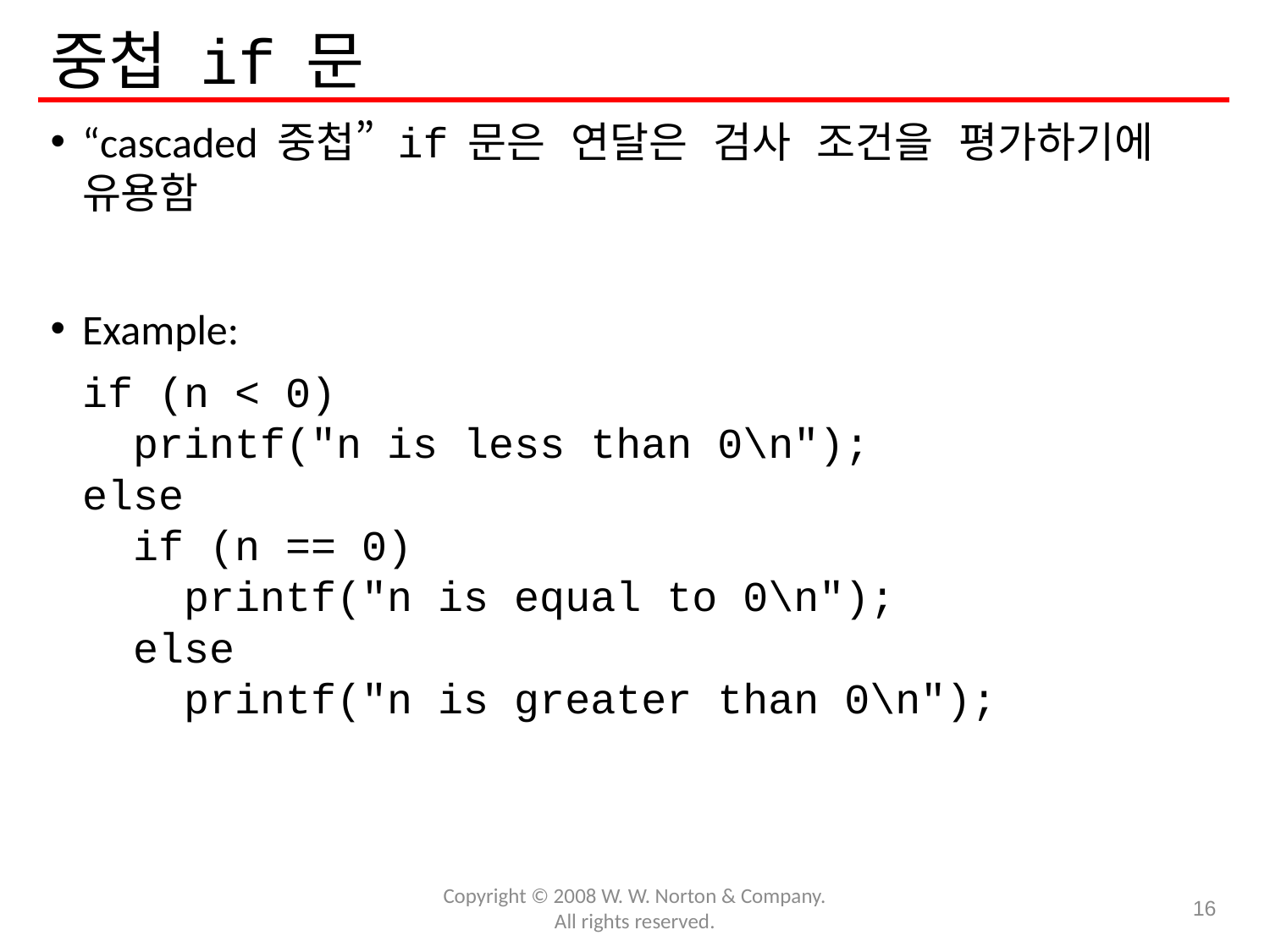

# 중첩 if 문
“cascaded 중첩” if 문은 연달은 검사 조건을 평가하기에 유용함

Example:
	if (n < 0)
	  printf("n is less than 0\n");
	else
	  if (n == 0)
	    printf("n is equal to 0\n");
	  else
	    printf("n is greater than 0\n");

Copyright © 2008 W. W. Norton & Company.
All rights reserved.
16